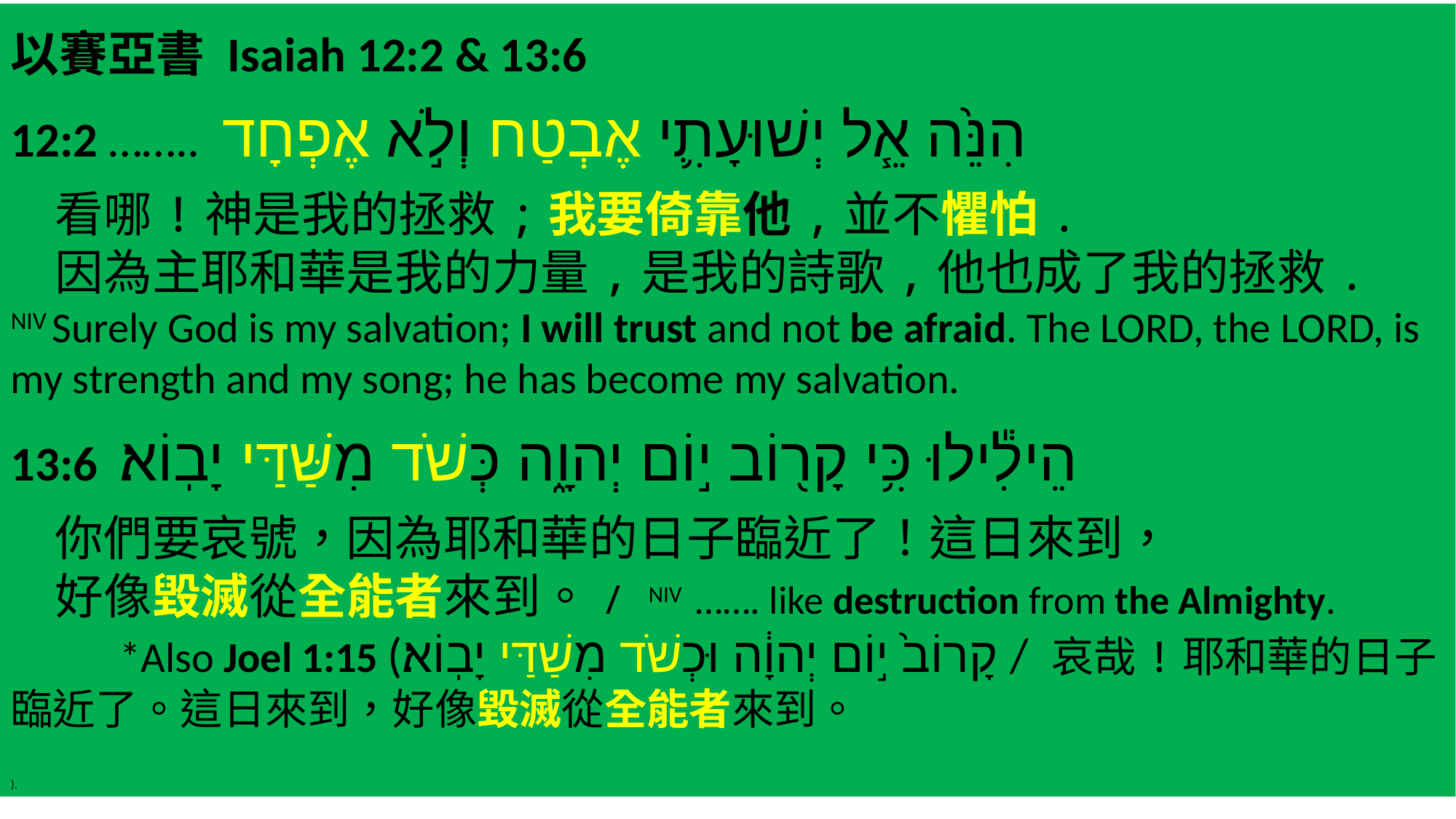

以賽亞書 Isaiah 12:2 & 13:6

12:2 ……..  ‎הִנֵּ֙ה אֵ֧ל יְשׁוּעָתִ֛י אֶבְטַח וְלֹ֣א אֶפְחָד

   看哪!神是我的拯救;我要倚靠他,並不懼怕.
   因為主耶和華是我的力量,是我的詩歌,他也成了我的拯救.
NIV Surely God is my salvation; I will trust and not be afraid. The LORD, the LORD, is my strength and my song; he has become my salvation.

13:6  ‎הֵילִ֕ילוּ כִּ֥י קָר֖וֹב י֣וֹם יְהוָ֑ה כְּשֹׁד מִשַּׁדַּי יָבֽוֹא׃

   你們要哀號，因為耶和華的日子臨近了！這日來到，
   好像毀滅從全能者來到。/ NIV  ……. like destruction from the Almighty.
	*Also Joel 1:15 (‎קָרוֹב֙ י֣וֹם יְהוָ֔ה וּכְשֹׁד מִשַׁדַּי יָבֽוֹא׃ / 哀哉!耶和華的日子臨近了。這日來到，好像毀滅從全能者來到。

).